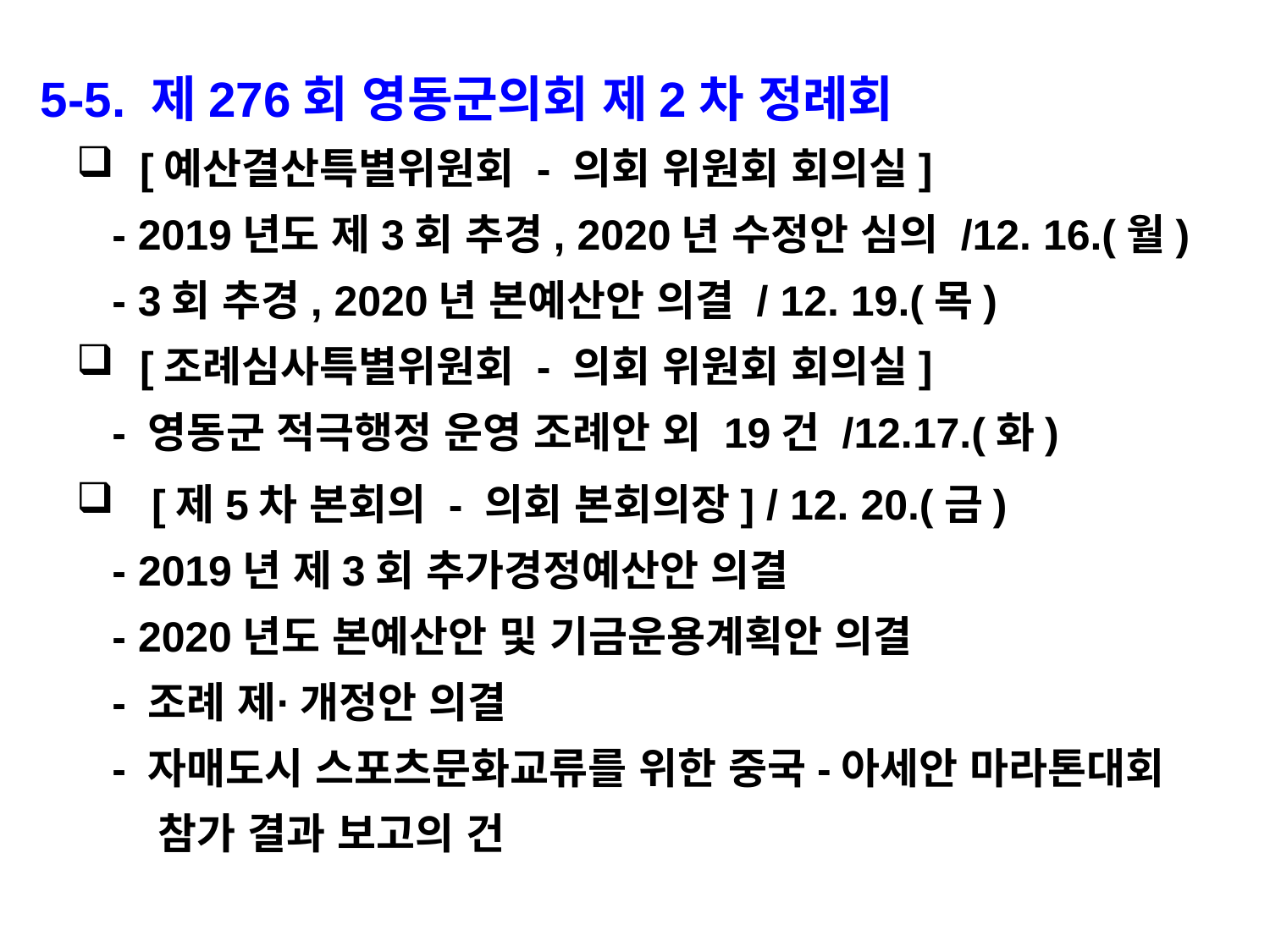

5-5. 제276회 영동군의회 제2차 정례회
[예산결산특별위원회 - 의회 위원회 회의실]
   - 2019년도 제3회 추경, 2020년 수정안 심의 /12. 16.(월)
   - 3회 추경, 2020년 본예산안 의결 / 12. 19.(목)
[조례심사특별위원회 - 의회 위원회 회의실]
   - 영동군 적극행정 운영 조례안 외 19건 /12.17.(화)

 [제5차 본회의 - 의회 본회의장] / 12. 20.(금)
   - 2019년 제3회 추가경정예산안 의결
   - 2020년도 본예산안 및 기금운용계획안 의결
   - 조례 제∙ 개정안 의결
   - 자매도시 스포츠문화교류를 위한 중국-아세안 마라톤대회
      참가 결과 보고의 건